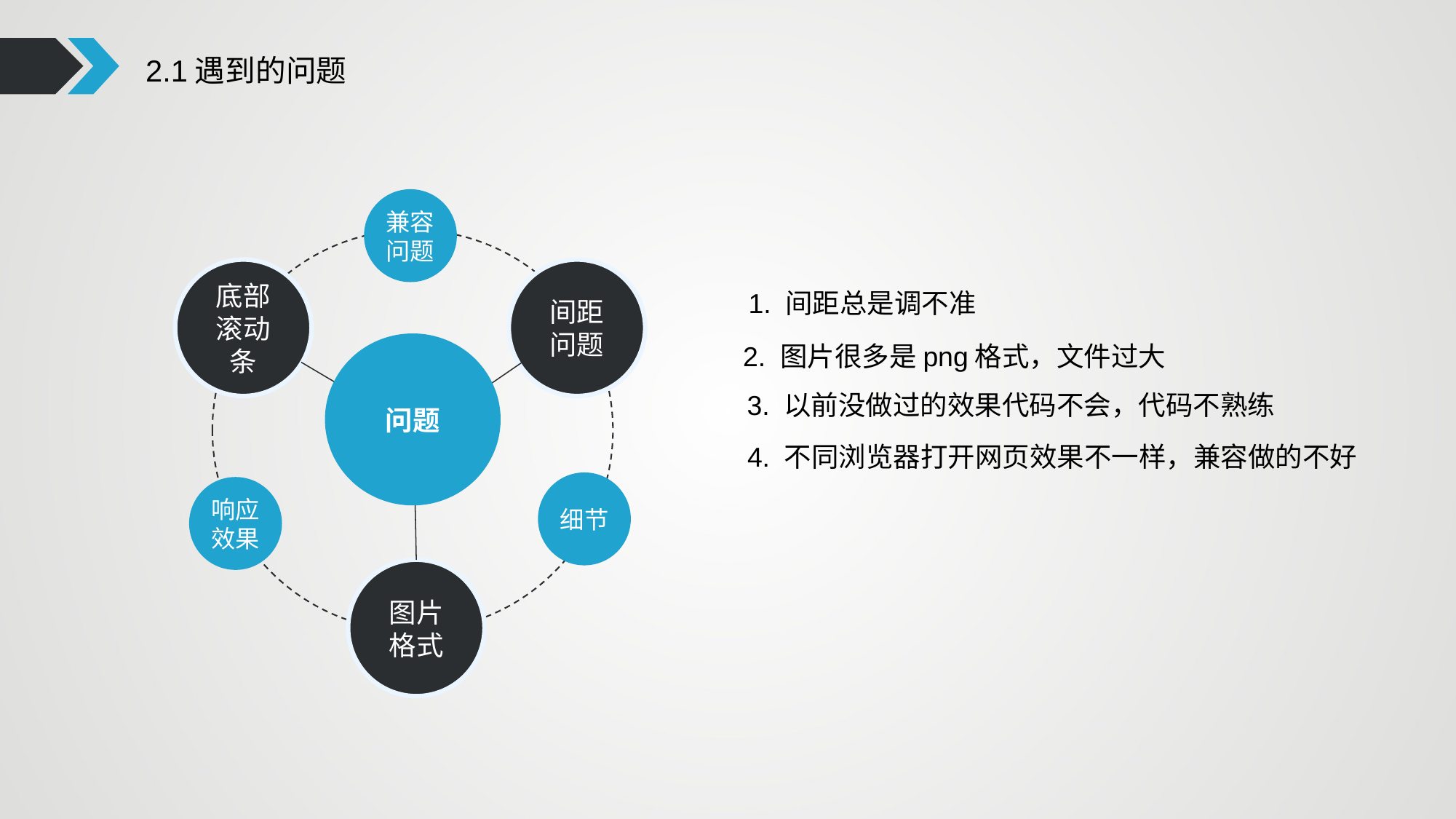

2.1遇到的问题
兼容
问题

底部滚动条
间距问题
1. 间距总是调不准
问题
2. 图片很多是png格式，文件过大
3. 以前没做过的效果代码不会，代码不熟练
4. 不同浏览器打开网页效果不一样，兼容做的不好
细节
响应
效果
图片格式